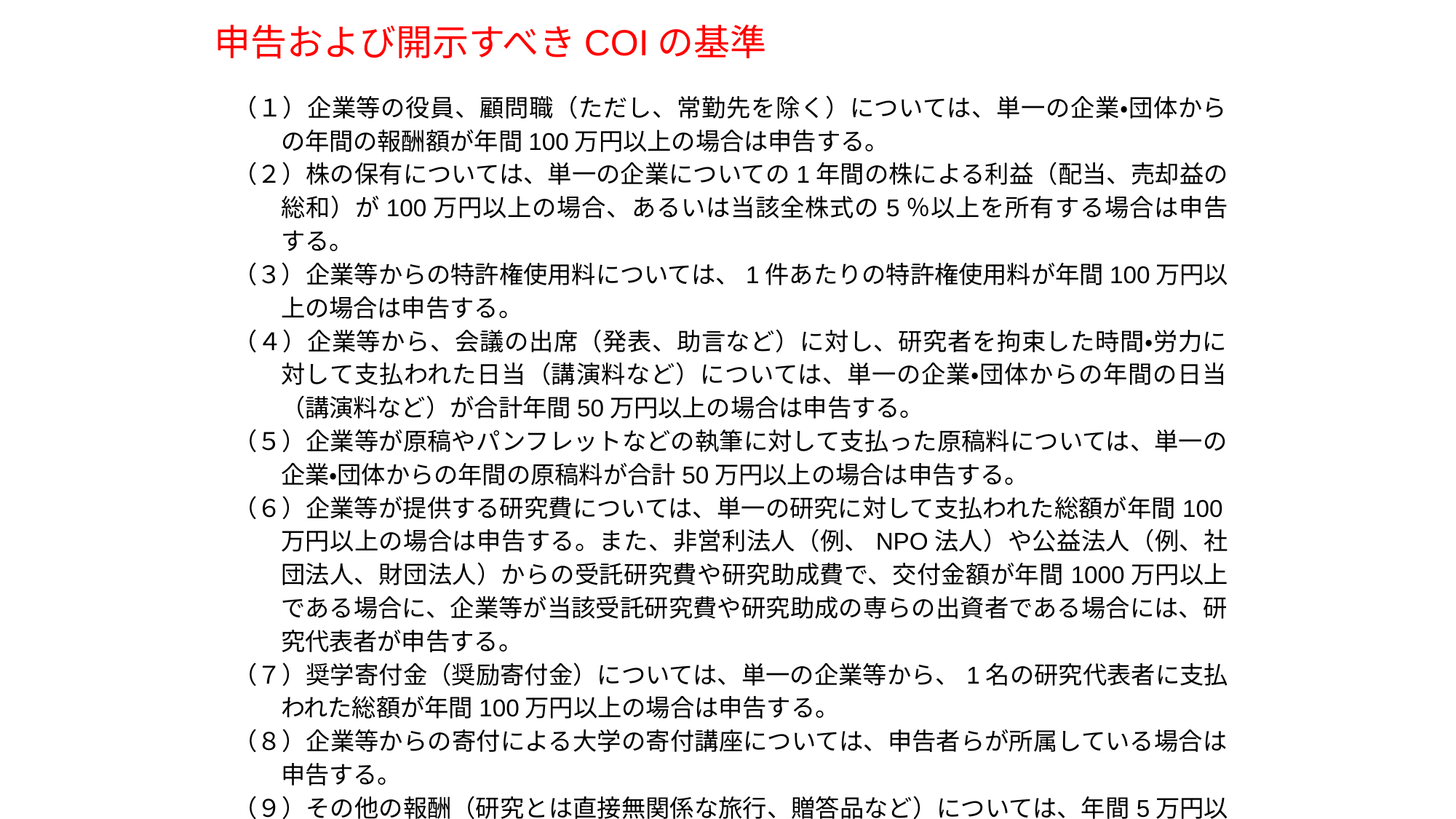

申告および開示すべきCOIの基準
（１）企業等の役員、顧問職（ただし、常勤先を除く）については、単一の企業・団体からの年間の報酬額が年間100万円以上の場合は申告する。
（２）株の保有については、単一の企業についての1年間の株による利益（配当、売却益の総和）が100万円以上の場合、あるいは当該全株式の5％以上を所有する場合は申告する。
（３）企業等からの特許権使用料については、1件あたりの特許権使用料が年間100万円以上の場合は申告する。
（４）企業等から、会議の出席（発表、助言など）に対し、研究者を拘束した時間・労力に対して支払われた日当（講演料など）については、単一の企業・団体からの年間の日当（講演料など）が合計年間50万円以上の場合は申告する。
（５）企業等が原稿やパンフレットなどの執筆に対して支払った原稿料については、単一の企業・団体からの年間の原稿料が合計50万円以上の場合は申告する。
（６）企業等が提供する研究費については、単一の研究に対して支払われた総額が年間100万円以上の場合は申告する。また、非営利法人（例、NPO法人）や公益法人（例、社団法人、財団法人）からの受託研究費や研究助成費で、交付金額が年間1000万円以上である場合に、企業等が当該受託研究費や研究助成の専らの出資者である場合には、研究代表者が申告する。
（７）奨学寄付金（奨励寄付金）については、単一の企業等から、1名の研究代表者に支払われた総額が年間100万円以上の場合は申告する。
（８）企業等からの寄付による大学の寄付講座については、申告者らが所属している場合は申告する。
（９）その他の報酬（研究とは直接無関係な旅行、贈答品など）については、年間5万円以上のものを申告する。